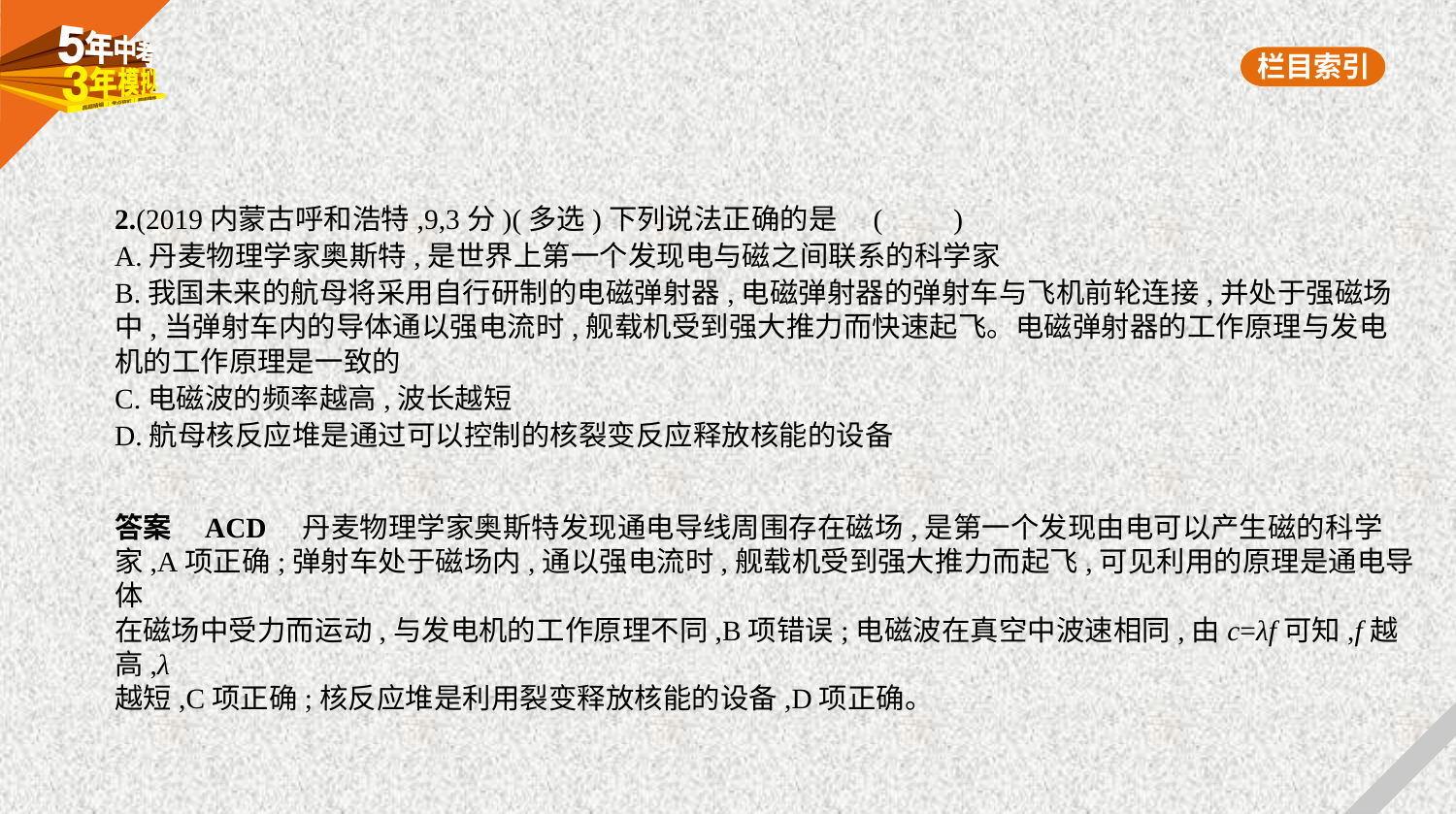

2.(2019内蒙古呼和浩特,9,3分)(多选)下列说法正确的是 (　　)
A.丹麦物理学家奥斯特,是世界上第一个发现电与磁之间联系的科学家
B.我国未来的航母将采用自行研制的电磁弹射器,电磁弹射器的弹射车与飞机前轮连接,并处于强磁场
中,当弹射车内的导体通以强电流时,舰载机受到强大推力而快速起飞。电磁弹射器的工作原理与发电
机的工作原理是一致的
C.电磁波的频率越高,波长越短
D.航母核反应堆是通过可以控制的核裂变反应释放核能的设备
答案    ACD    丹麦物理学家奥斯特发现通电导线周围存在磁场,是第一个发现由电可以产生磁的科学
家,A项正确;弹射车处于磁场内,通以强电流时,舰载机受到强大推力而起飞,可见利用的原理是通电导体
在磁场中受力而运动,与发电机的工作原理不同,B项错误;电磁波在真空中波速相同,由c=λf可知,f越高,λ
越短,C项正确;核反应堆是利用裂变释放核能的设备,D项正确。